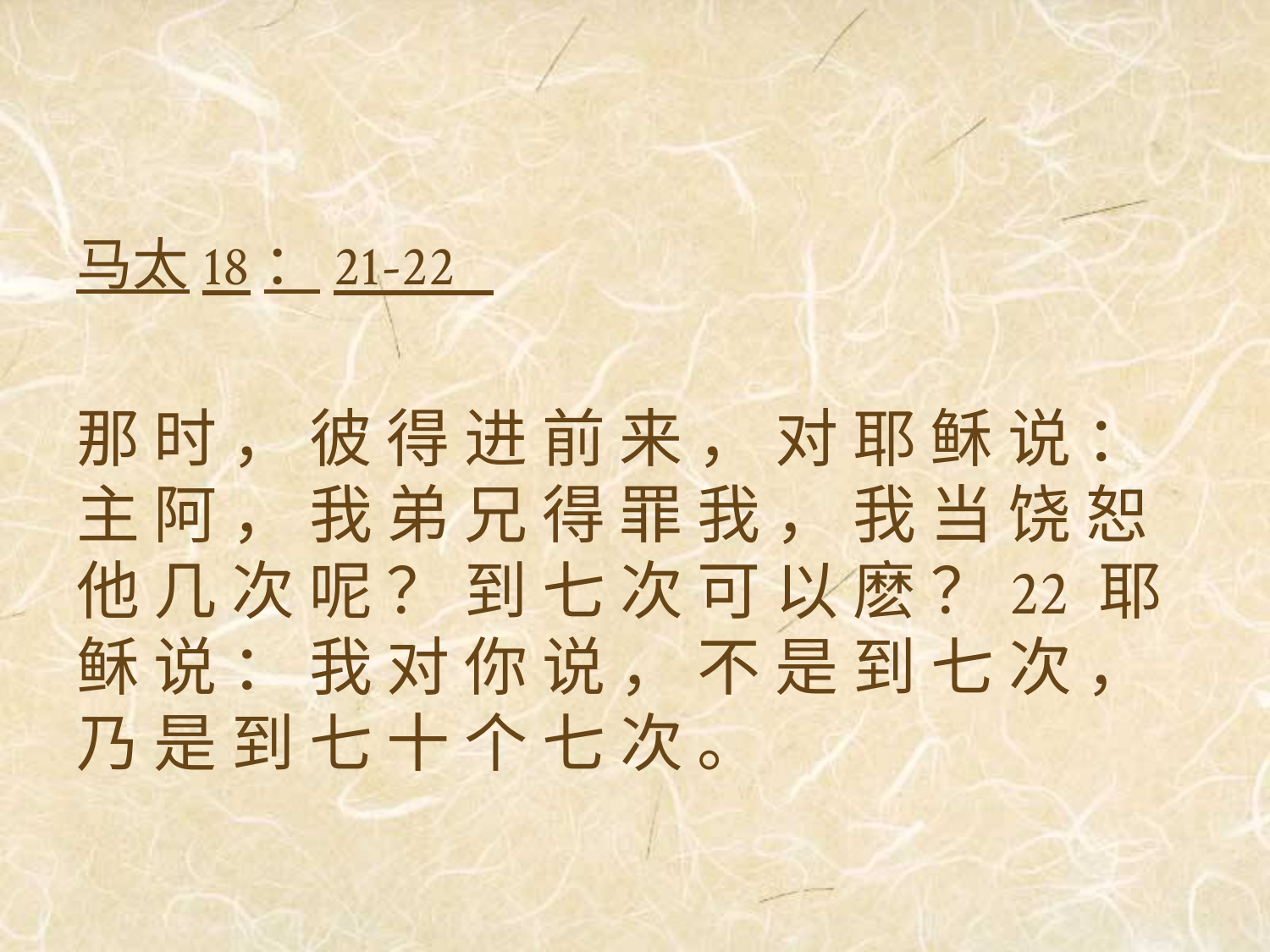

马太18：21-22

那 时 ， 彼 得 进 前 来 ， 对 耶 稣 说 ： 主 阿 ， 我 弟 兄 得 罪 我 ， 我 当 饶 恕 他 几 次 呢 ？ 到 七 次 可 以 麽 ？22 耶 稣 说 ： 我 对 你 说 ， 不 是 到 七 次 ， 乃 是 到 七 十 个 七 次 。